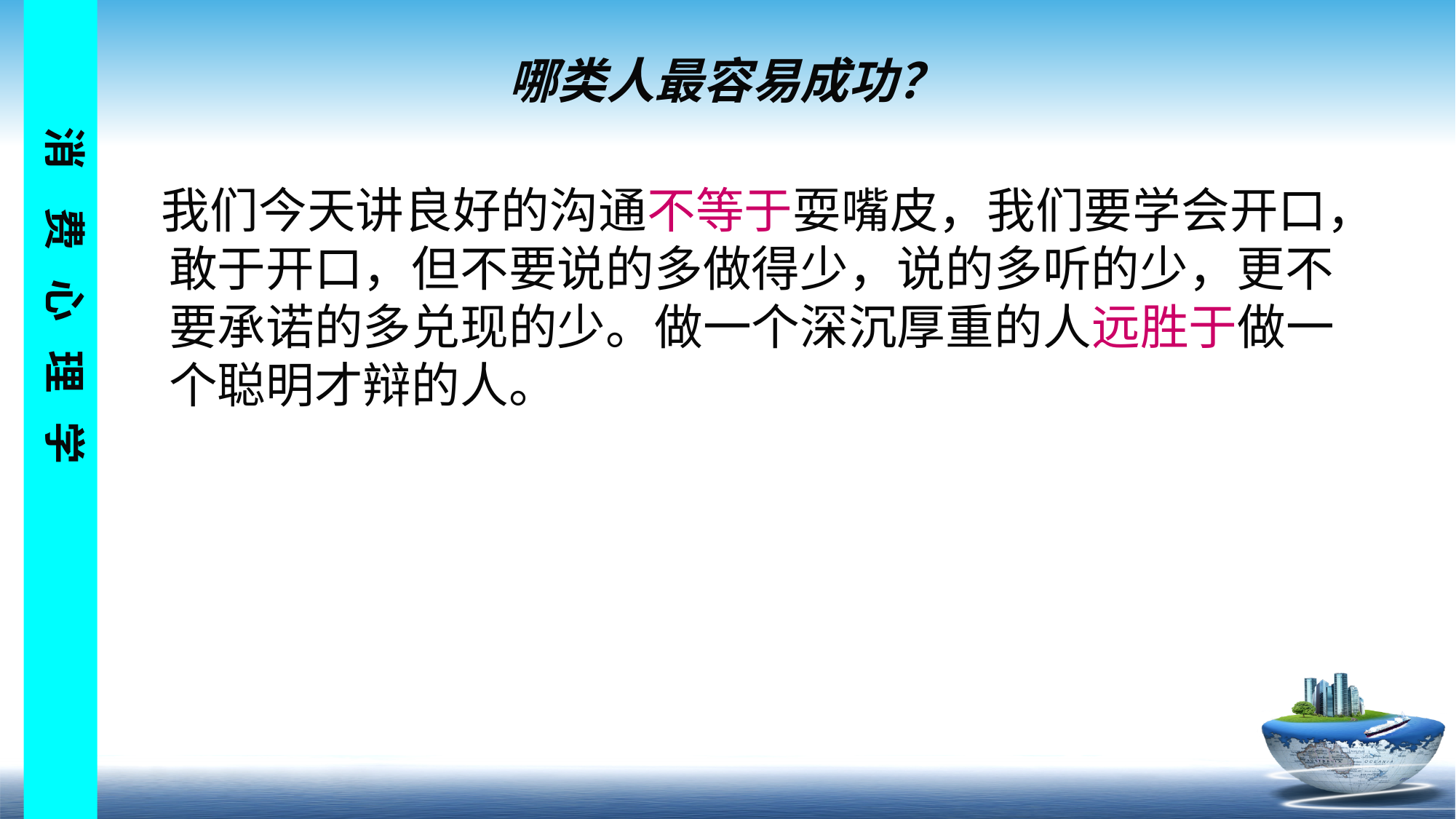

# 哪类人最容易成功？
  我们今天讲良好的沟通不等于耍嘴皮，我们要学会开口，敢于开口，但不要说的多做得少，说的多听的少，更不要承诺的多兑现的少。做一个深沉厚重的人远胜于做一个聪明才辩的人。